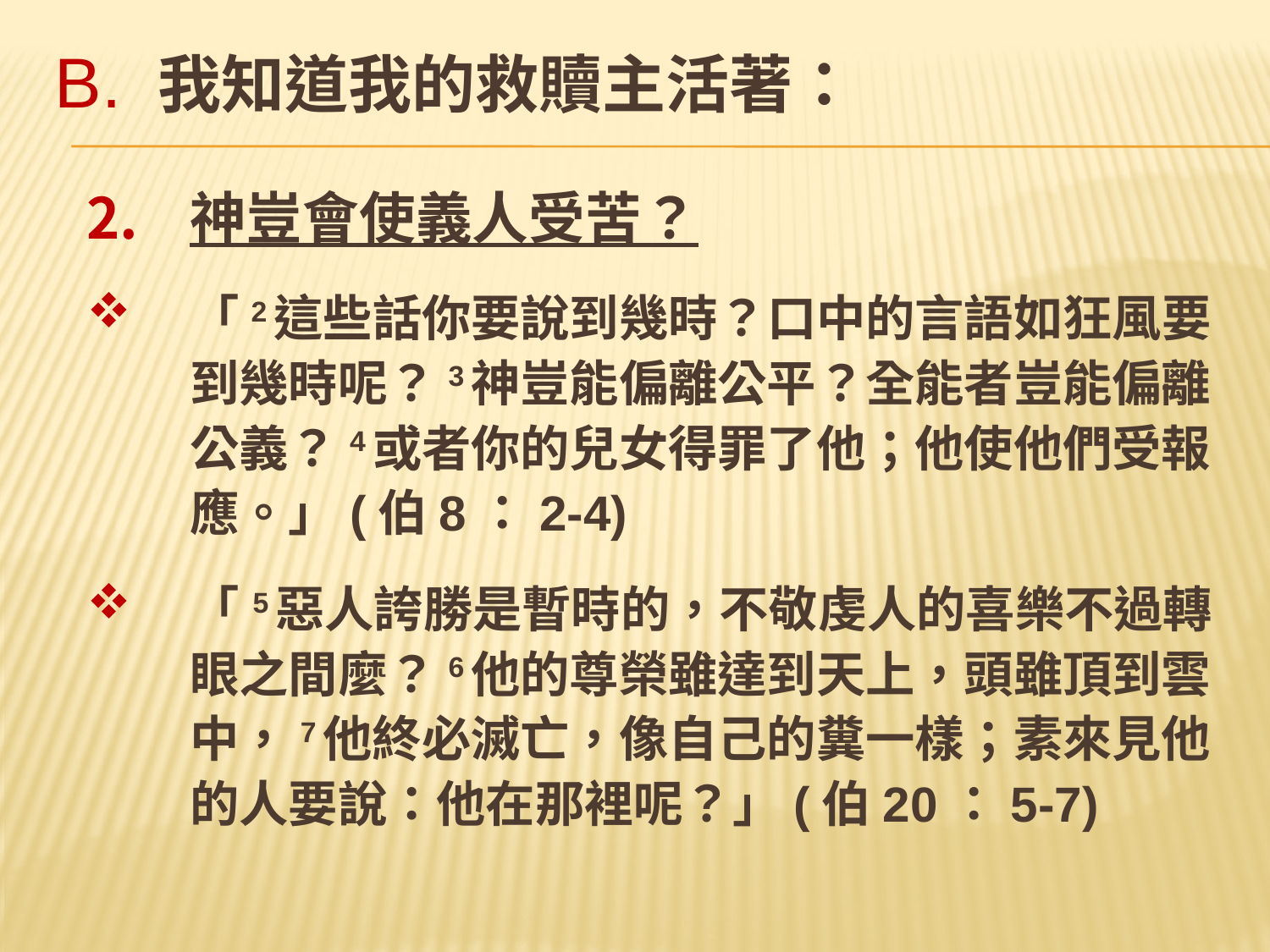

# B. 我知道我的救贖主活著：
神豈會使義人受苦？
「2這些話你要說到幾時？口中的言語如狂風要到幾時呢？3神豈能偏離公平？全能者豈能偏離公義？4或者你的兒女得罪了他；他使他們受報應。」(伯8：2-4)
「 5惡人誇勝是暫時的，不敬虔人的喜樂不過轉眼之間麼？6他的尊榮雖達到天上，頭雖頂到雲中，7他終必滅亡，像自己的糞一樣；素來見他的人要說：他在那裡呢？」(伯20：5-7)